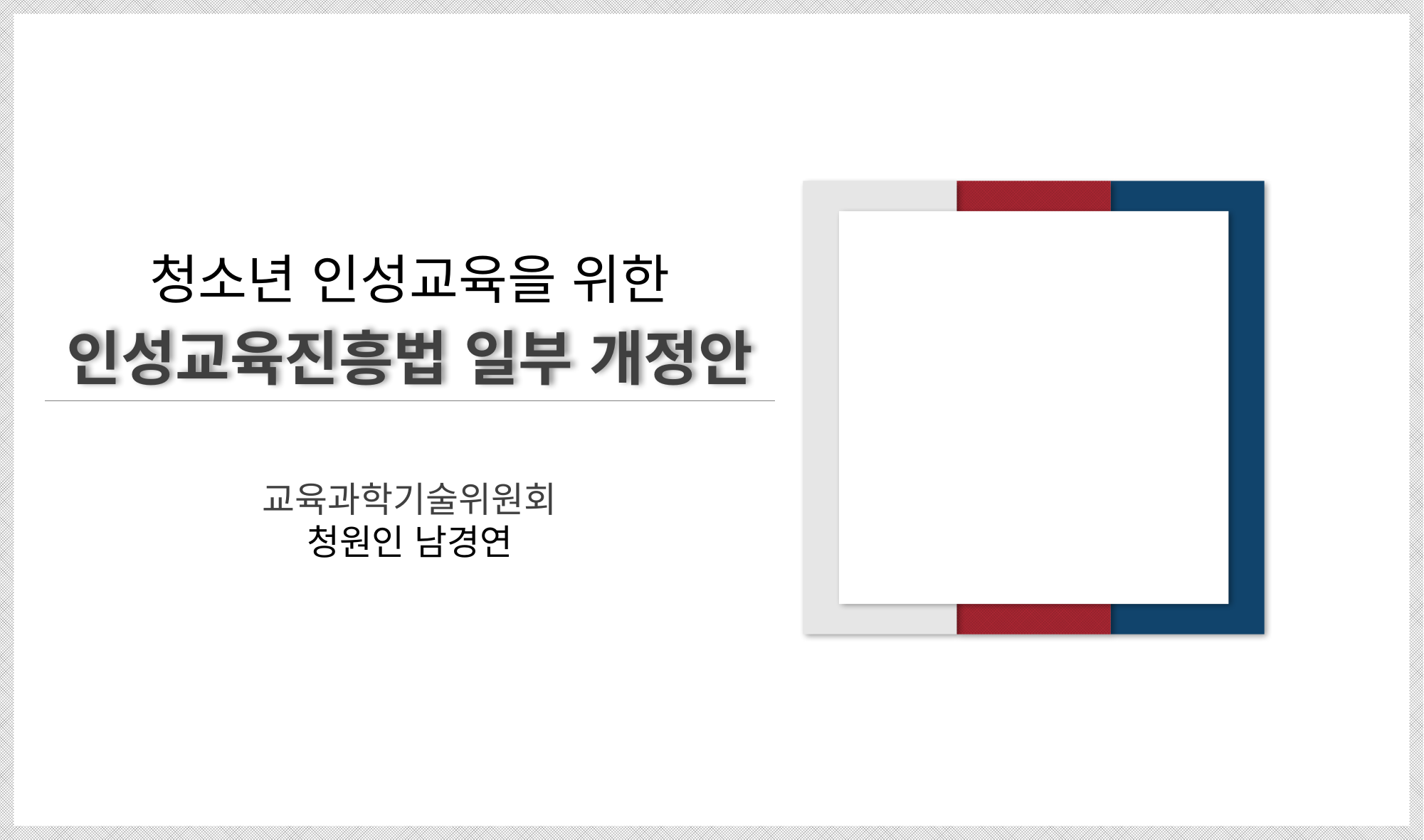

청소년 인성교육을 위한
인성교육진흥법 일부 개정안
교육과학기술위원회
청원인 남경연